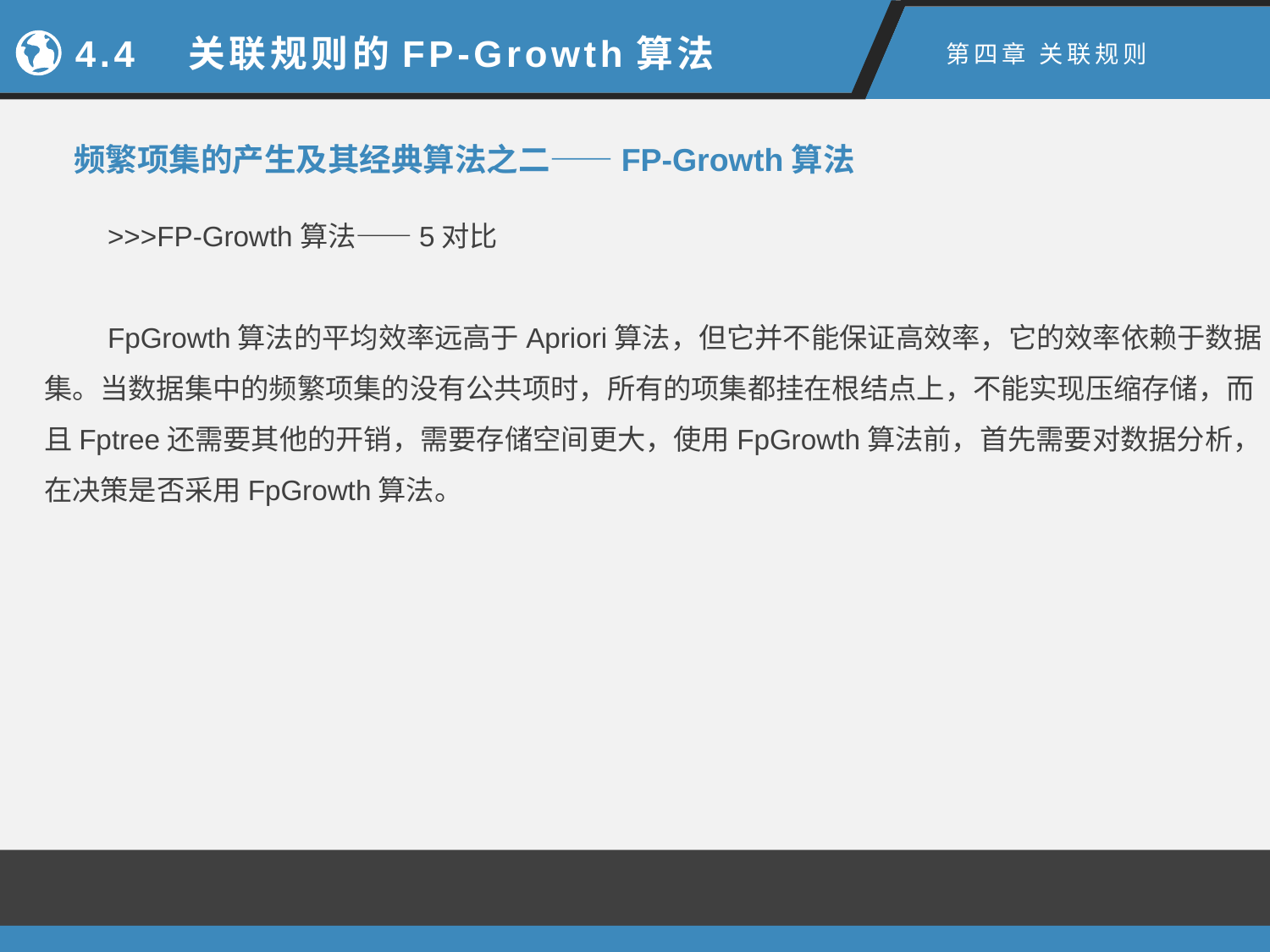

4.4　关联规则的FP-Growth算法

4.2　关联规则的挖掘过程

第四章 关联规则
频繁项集的产生及其经典算法之二——FP-Growth算法

>>>FP-Growth算法——5对比

FpGrowth算法的平均效率远高于Apriori算法，但它并不能保证高效率，它的效率依赖于数据集。当数据集中的频繁项集的没有公共项时，所有的项集都挂在根结点上，不能实现压缩存储，而且Fptree还需要其他的开销，需要存储空间更大，使用FpGrowth算法前，首先需要对数据分析，在决策是否采用FpGrowth算法。